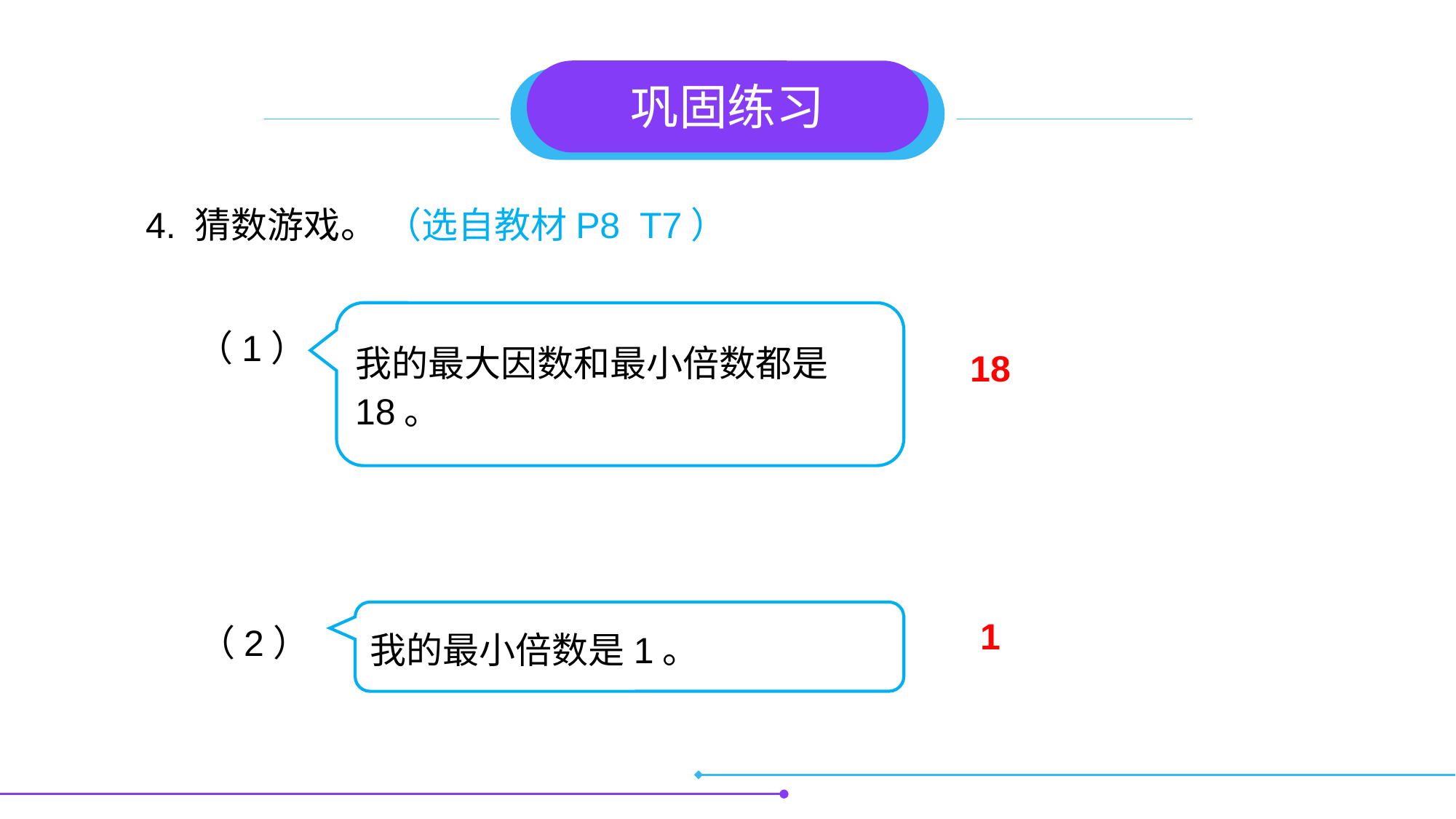

巩固练习
4. 猜数游戏。 （选自教材P8  T7）
我的最大因数和最小倍数都是18。
（1）
18
我的最小倍数是1。
（2）
1